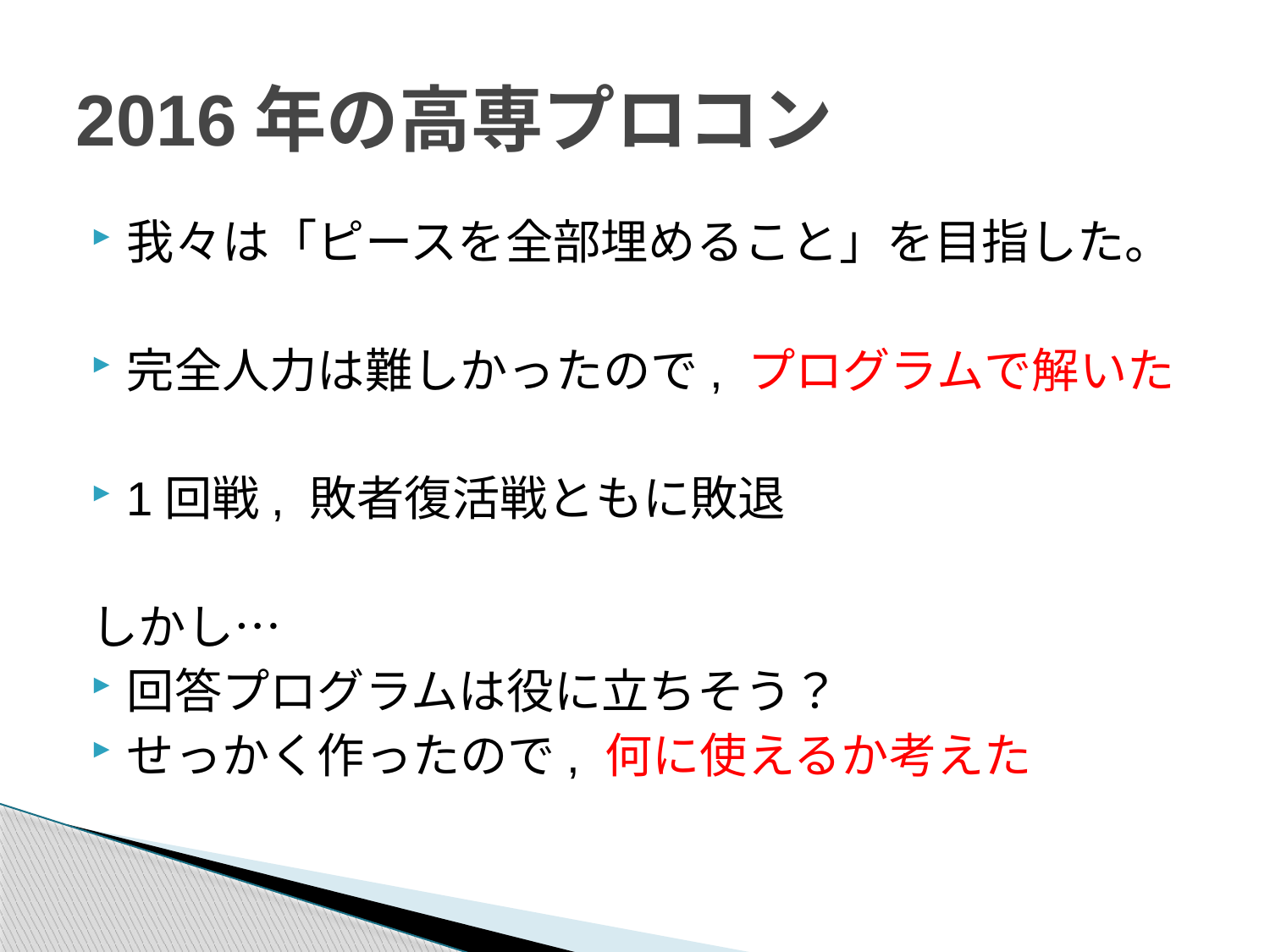

# 2016年の高専プロコン
我々は「ピースを全部埋めること」を目指した。

完全人力は難しかったので, プログラムで解いた

1回戦, 敗者復活戦ともに敗退

しかし…
回答プログラムは役に立ちそう？
せっかく作ったので, 何に使えるか考えた